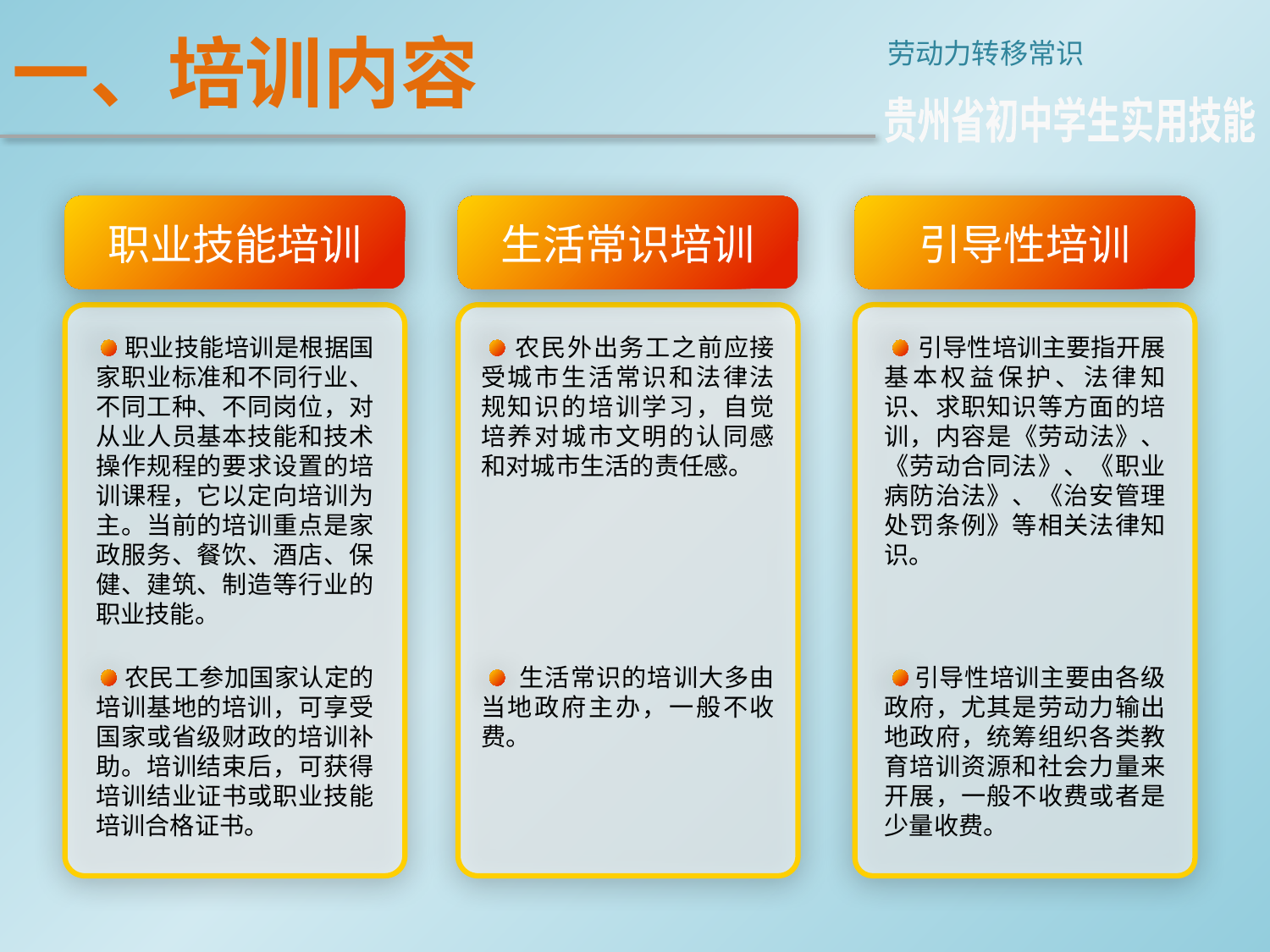

一、培训内容
劳动力转移常识
贵州省初中学生实用技能

职业技能培训

生活常识培训

引导性培训

    职业技能培训是根据国家职业标准和不同行业、不同工种、不同岗位，对从业人员基本技能和技术操作规程的要求设置的培训课程，它以定向培训为主。当前的培训重点是家政服务、餐饮、酒店、保健、建筑、制造等行业的职业技能。
    农民外出务工之前应接受城市生活常识和法律法规知识的培训学习，自觉培养对城市文明的认同感和对城市生活的责任感。
     引导性培训主要指开展基本权益保护、法律知识、求职知识等方面的培训，内容是《劳动法》、《劳动合同法》、《职业病防治法》、《治安管理处罚条例》等相关法律知识。

    农民工参加国家认定的培训基地的培训，可享受国家或省级财政的培训补助。培训结束后，可获得培训结业证书或职业技能培训合格证书。
     生活常识的培训大多由当地政府主办，一般不收费。
    引导性培训主要由各级政府，尤其是劳动力输出地政府，统筹组织各类教育培训资源和社会力量来开展，一般不收费或者是少量收费。